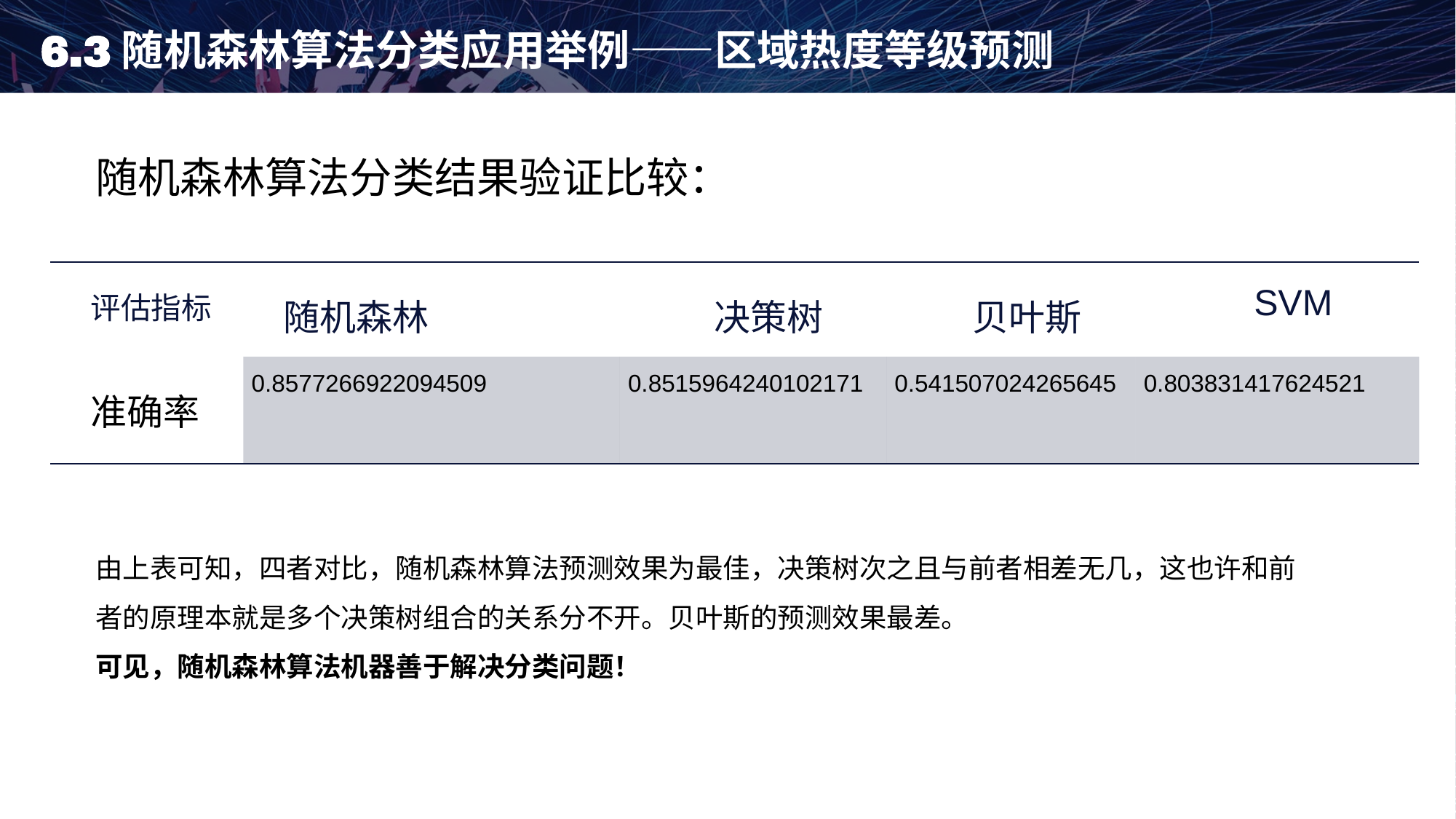

# 6.3随机森林算法分类应用举例——区域热度等级预测
随机森林算法分类结果验证比较：

| 评估指标 | 随机森林 | 决策树 | 贝叶斯 | SVM |
| --- | --- | --- | --- | --- |
| 准确率 | 0.8577266922094509 | 0.8515964240102171 | 0.541507024265645 | 0.803831417624521 |
由上表可知，四者对比，随机森林算法预测效果为最佳，决策树次之且与前者相差无几，这也许和前者的原理本就是多个决策树组合的关系分不开。贝叶斯的预测效果最差。
可见，随机森林算法机器善于解决分类问题！